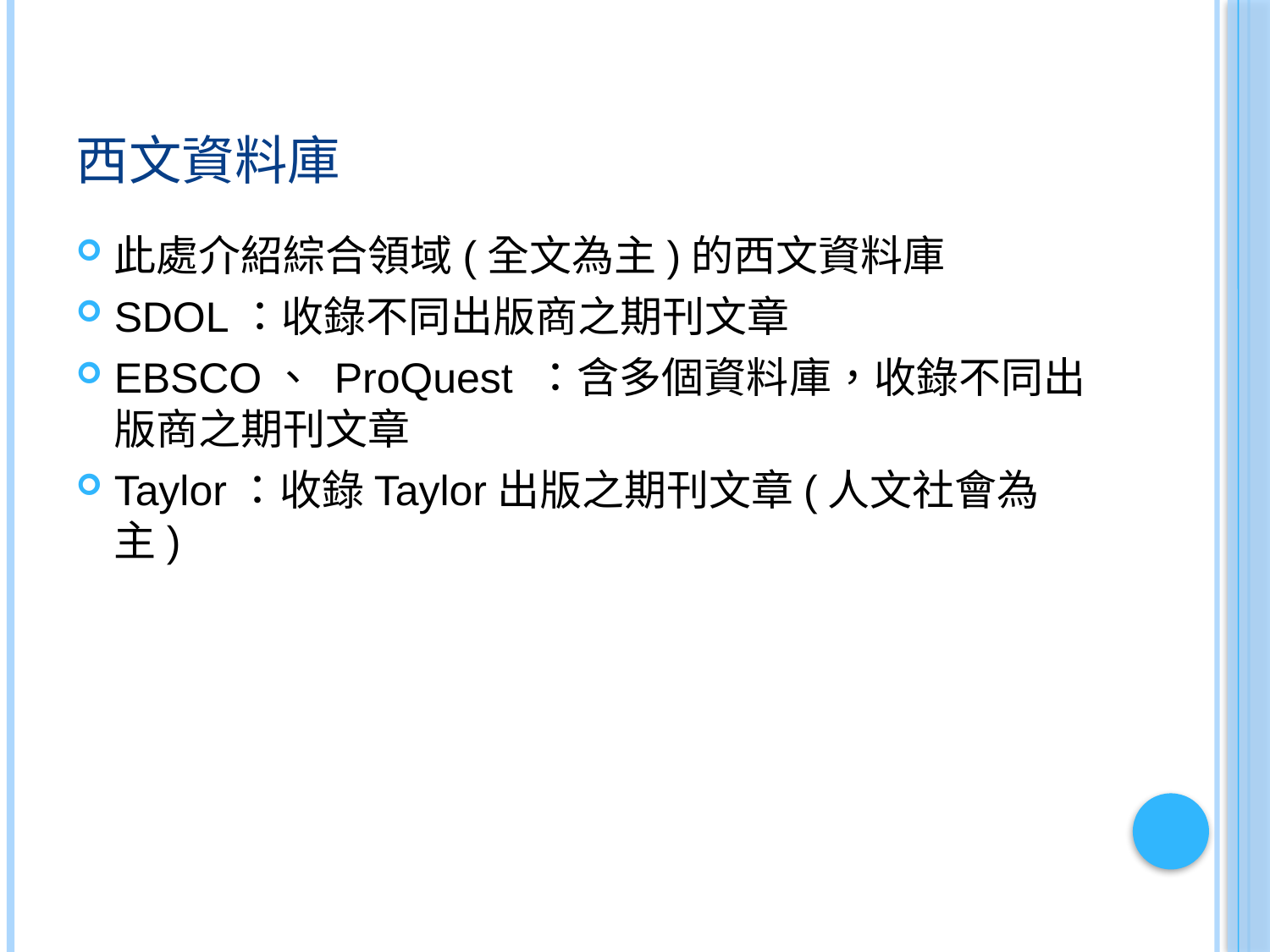

# 西文資料庫
此處介紹綜合領域(全文為主)的西文資料庫
SDOL：收錄不同出版商之期刊文章
EBSCO、 ProQuest ：含多個資料庫，收錄不同出版商之期刊文章
Taylor：收錄Taylor出版之期刊文章(人文社會為主)